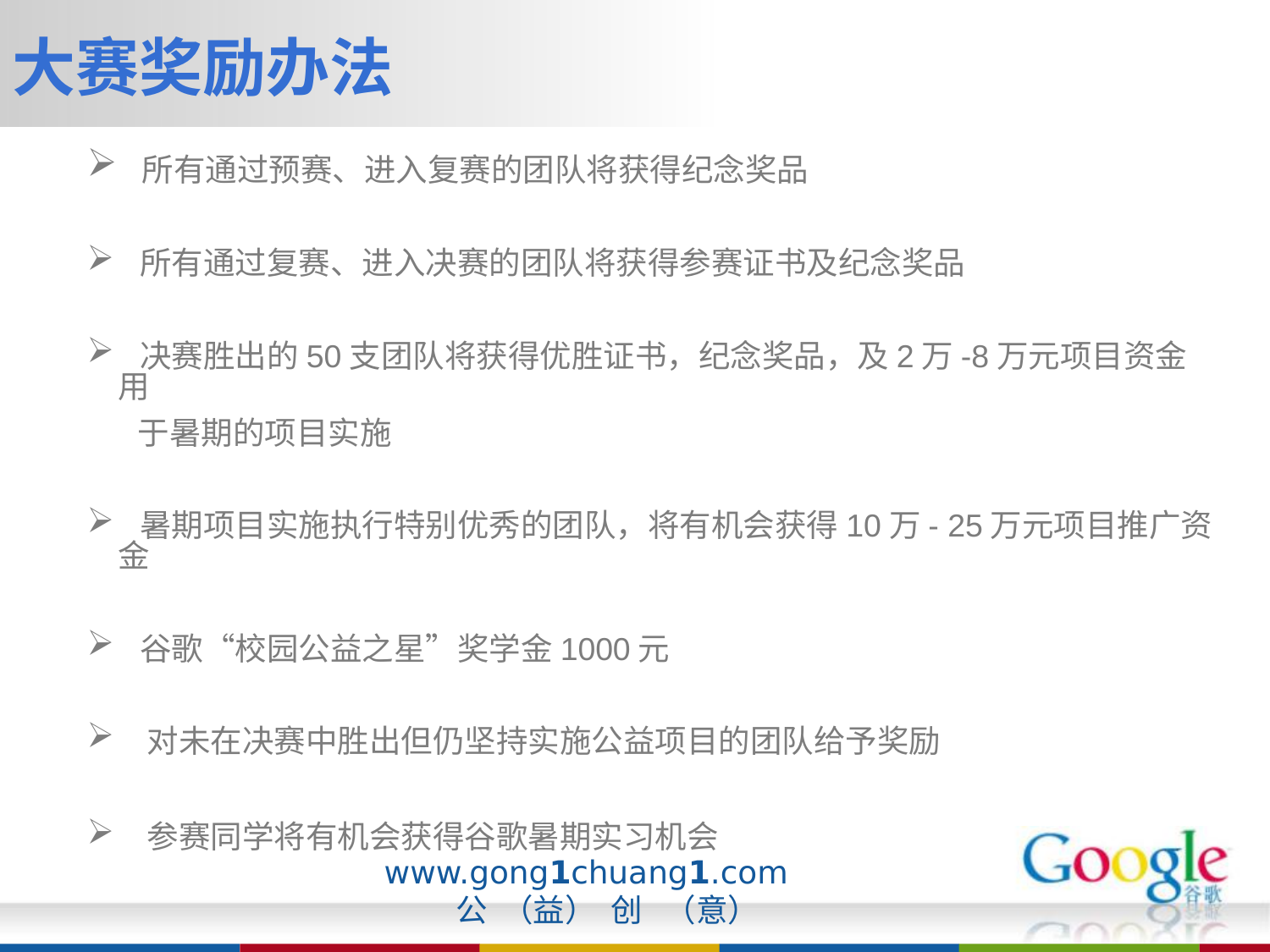

大赛奖励办法

  所有通过预赛、进入复赛的团队将获得纪念奖品

  所有通过复赛、进入决赛的团队将获得参赛证书及纪念奖品

  决赛胜出的50支团队将获得优胜证书，纪念奖品，及2万-8万元项目资金用
      于暑期的项目实施

  暑期项目实施执行特别优秀的团队，将有机会获得10万- 25万元项目推广资金

  谷歌“校园公益之星”奖学金1000元

   对未在决赛中胜出但仍坚持实施公益项目的团队给予奖励

   参赛同学将有机会获得谷歌暑期实习机会